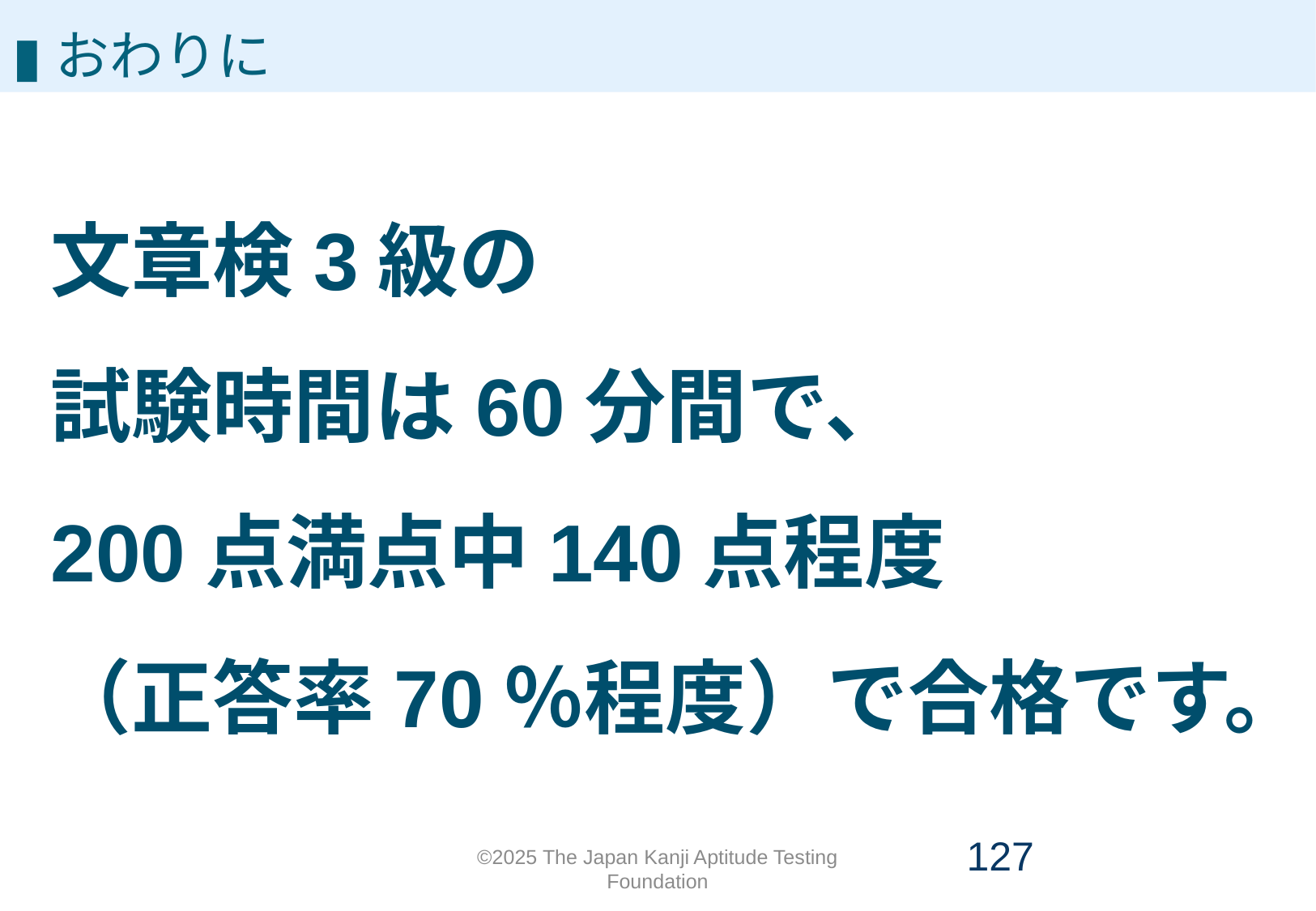

▮おわりに
文章検3級の
試験時間は60分間で、
200点満点中140点程度
（正答率70％程度）で合格です。
©2025 The Japan Kanji Aptitude Testing Foundation
127